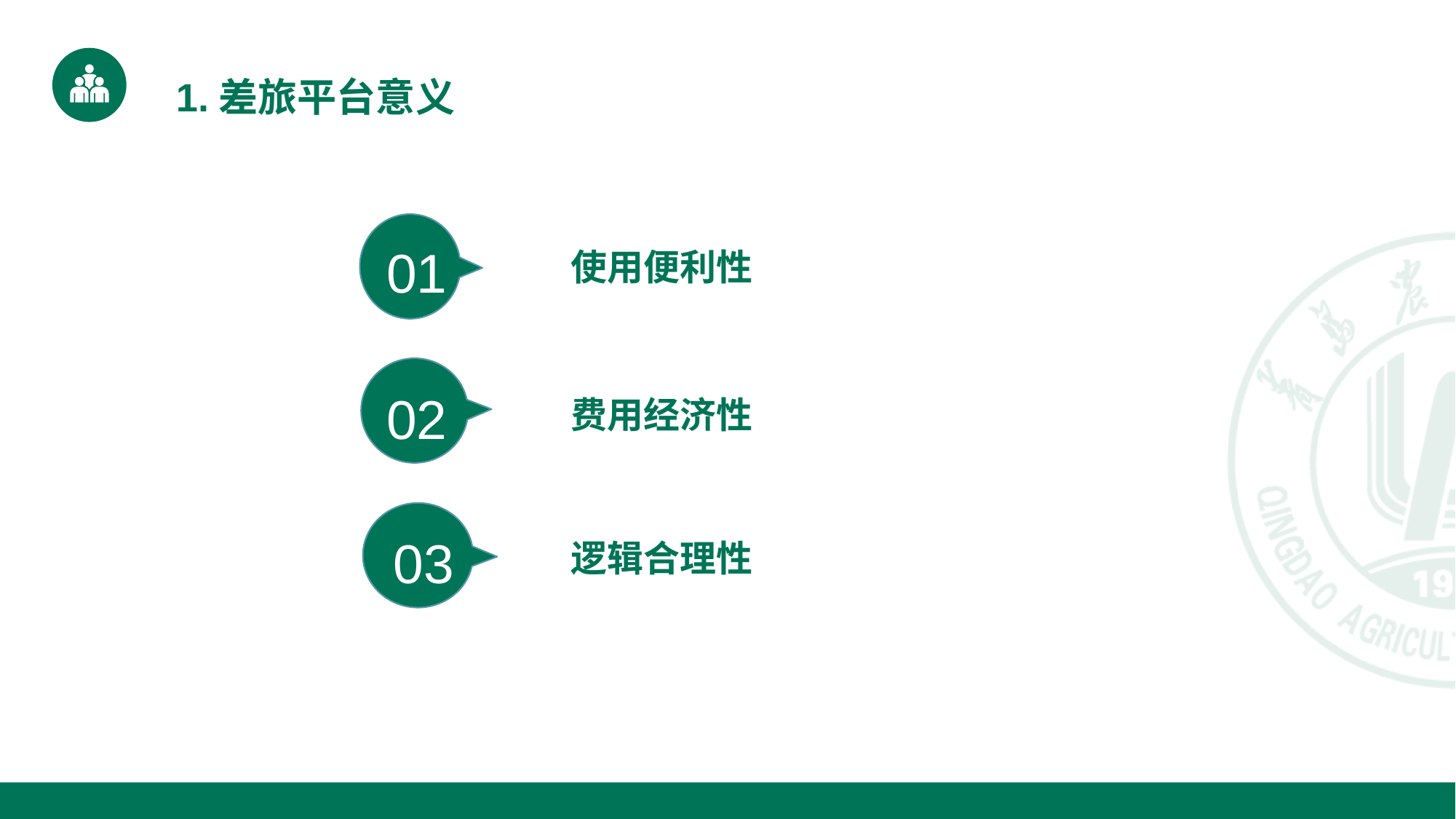

1.差旅平台意义

01

使用便利性

02

费用经济性

03

逻辑合理性